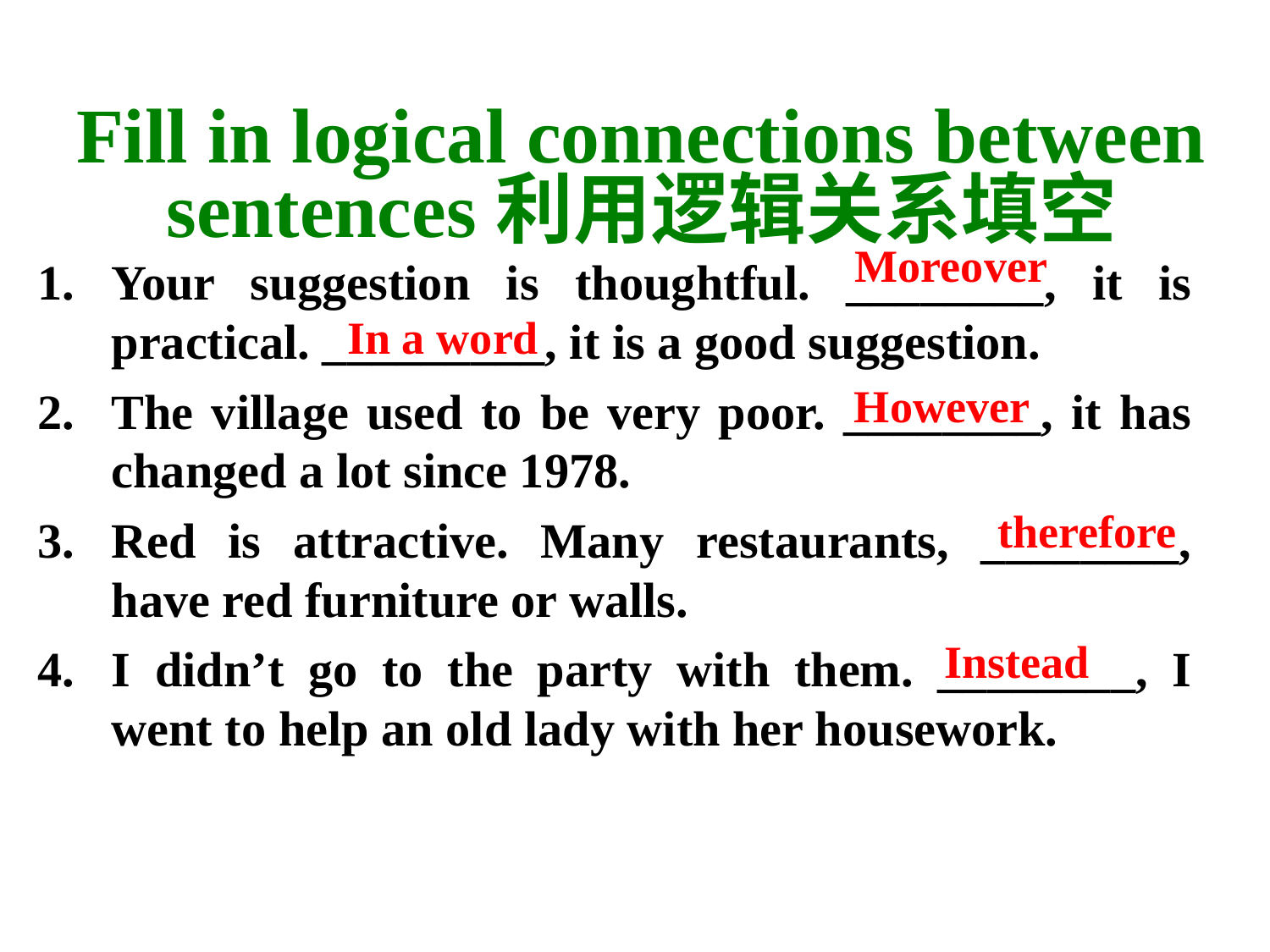

Fill in logical connections between sentences利用逻辑关系填空
Moreover
# Your suggestion is thoughtful. ________, it is practical. _________, it is a good suggestion.
The village used to be very poor. ________, it has changed a lot since 1978.
Red is attractive. Many restaurants, ________, have red furniture or walls.
I didn’t go to the party with them. ________, I went to help an old lady with her housework.
In a word
However
therefore
Instead